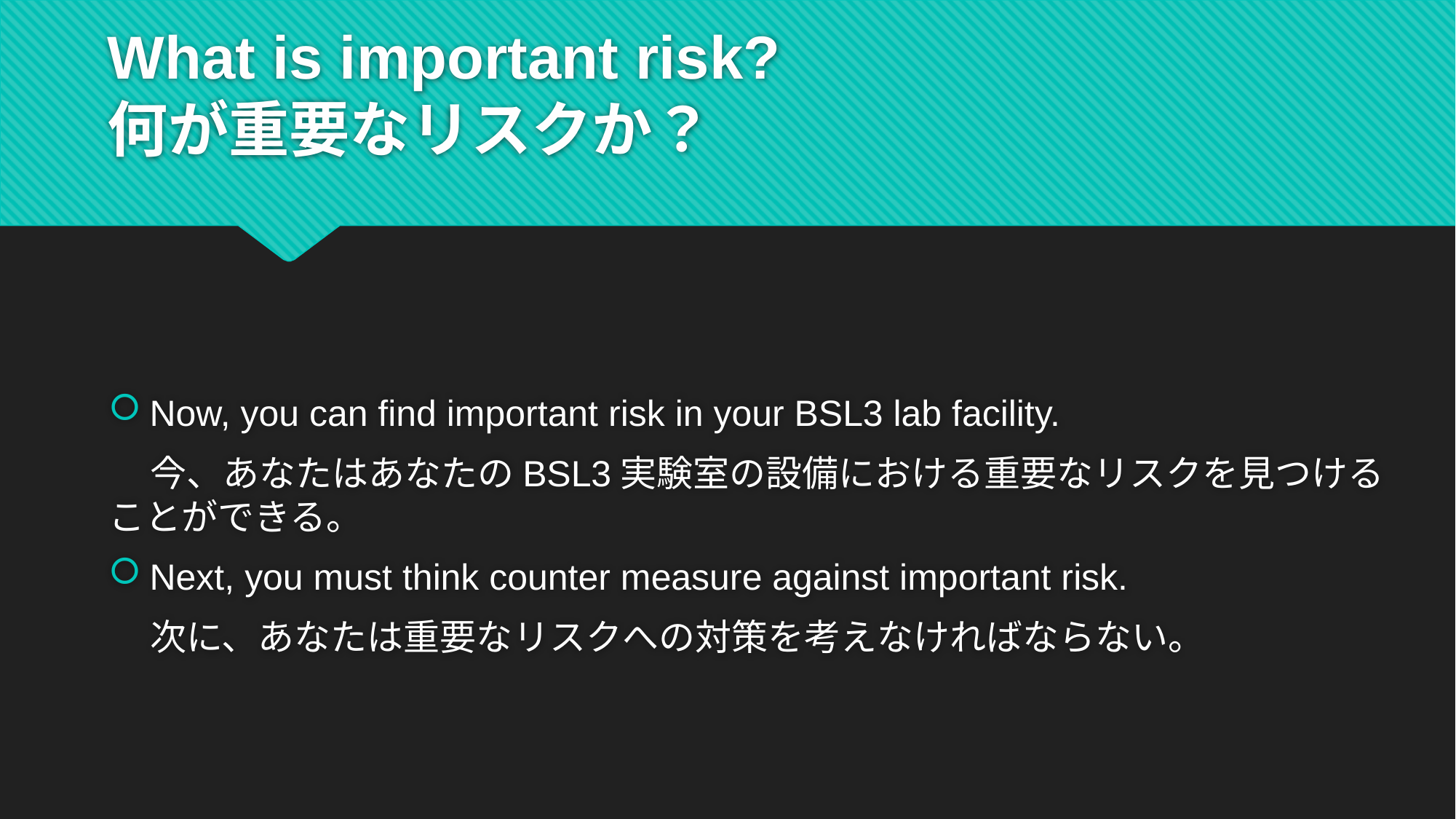

# What is important risk? 何が重要なリスクか？
Now, you can find important risk in your BSL3 lab facility.
    今、あなたはあなたのBSL3実験室の設備における重要なリスクを見つけることができる。
Next, you must think counter measure against important risk.
    次に、あなたは重要なリスクへの対策を考えなければならない。